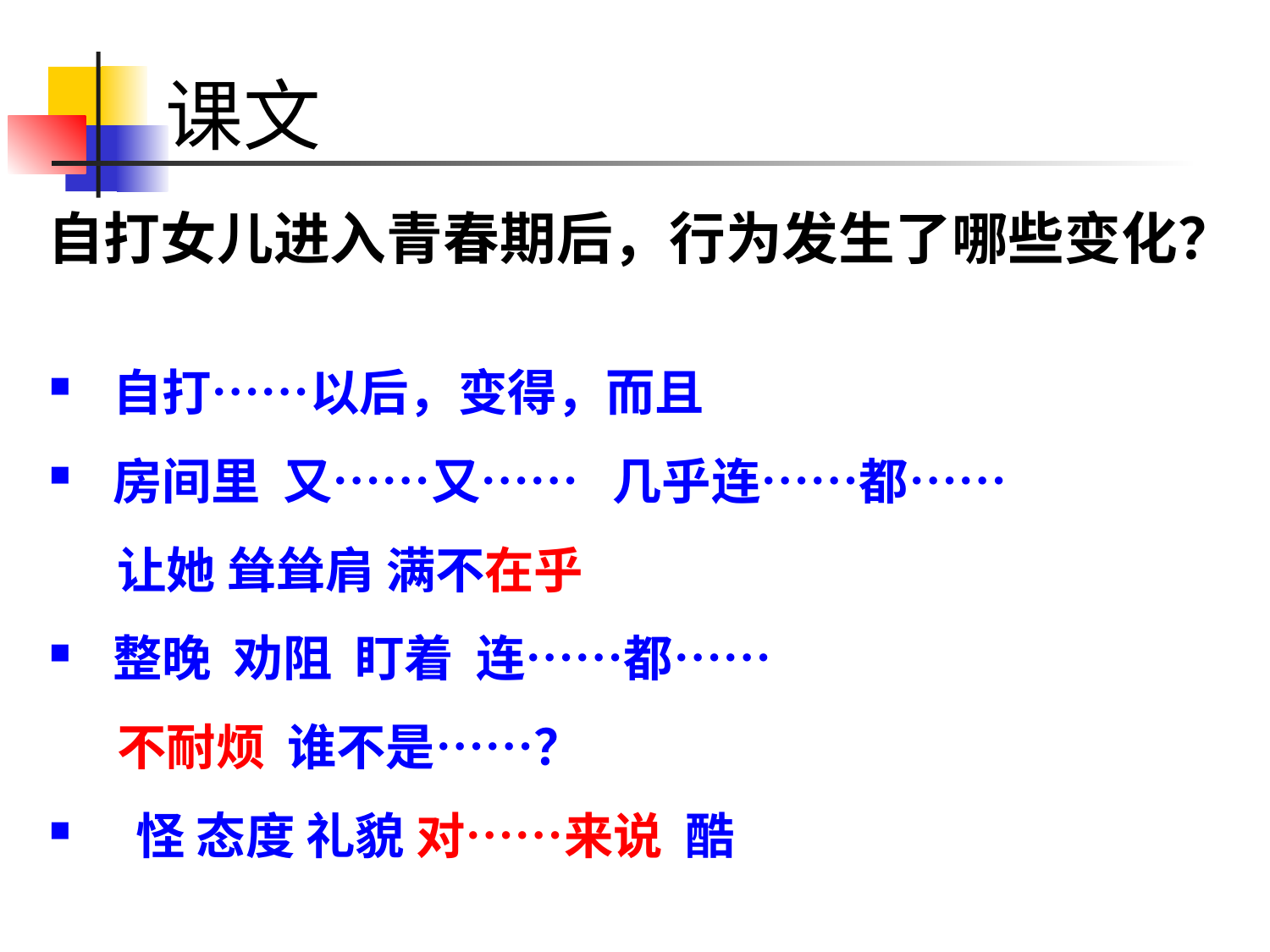

# 课文
自打女儿进入青春期后，行为发生了哪些变化？
自打……以后，变得，而且
房间里  又……又……   几乎连……都……
     让她 耸耸肩 满不在乎
整晚  劝阻  盯着  连……都……
     不耐烦  谁不是……？
 怪 态度 礼貌 对……来说  酷